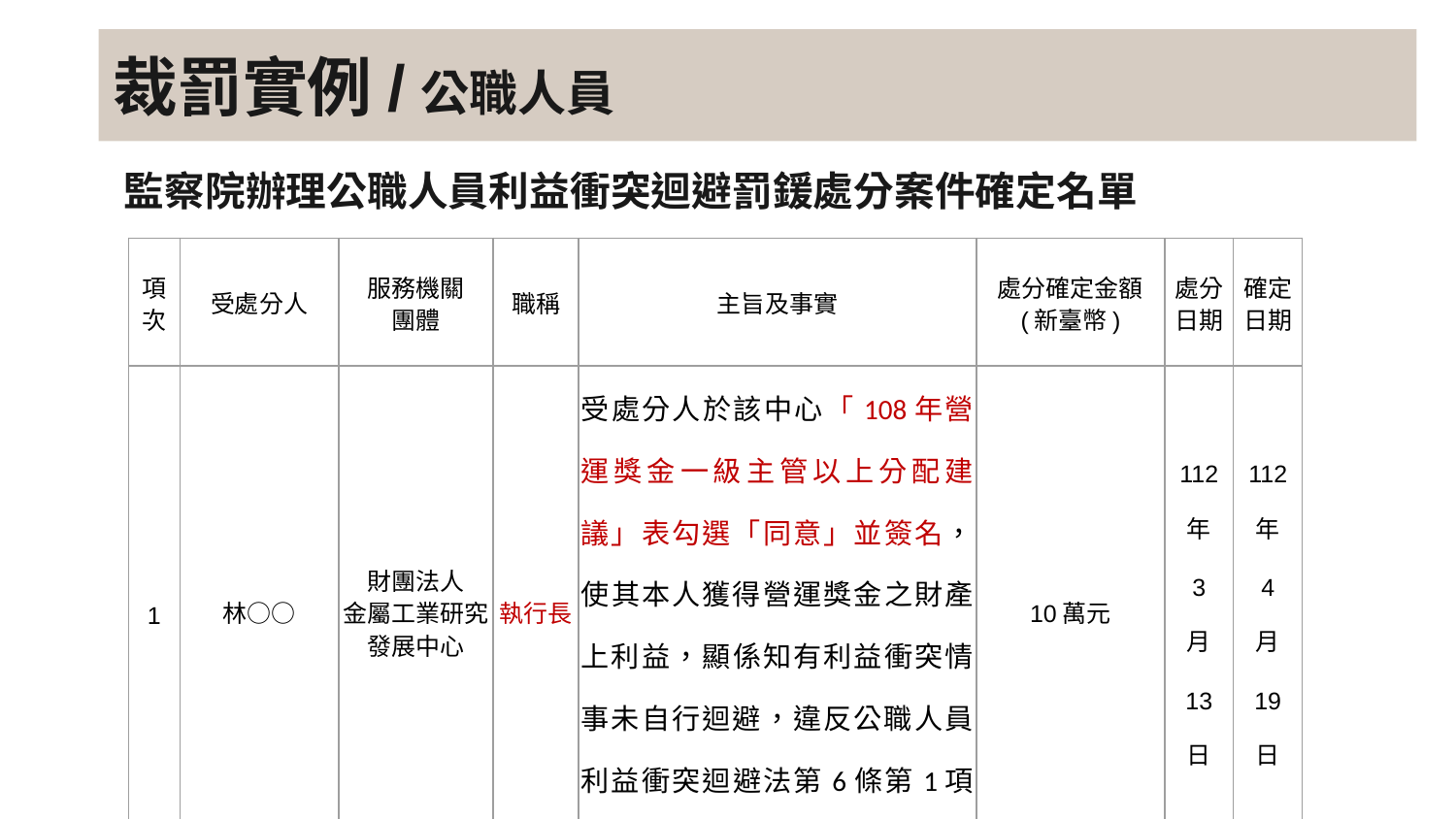

# 裁罰實例/公職人員
監察院辦理公職人員利益衝突迴避罰鍰處分案件確定名單
| 項次 | 受處分人 | 服務機關 團體 | 職稱 | 主旨及事實 | 處分確定金額 (新臺幣) | 處分日期 | 確定日期 |
| --- | --- | --- | --- | --- | --- | --- | --- |
| 1 | 林○○ | 財團法人 金屬工業研究發展中心 | 執行長 | 受處分人於該中心「108年營運獎金一級主管以上分配建議」表勾選「同意」並簽名，使其本人獲得營運獎金之財產上利益，顯係知有利益衝突情事未自行迴避，違反公職人員利益衝突迴避法第6條第1項規定。 | 10萬元 | 112 年 3 月 13 日 | 112 年 4 月 19 日 |